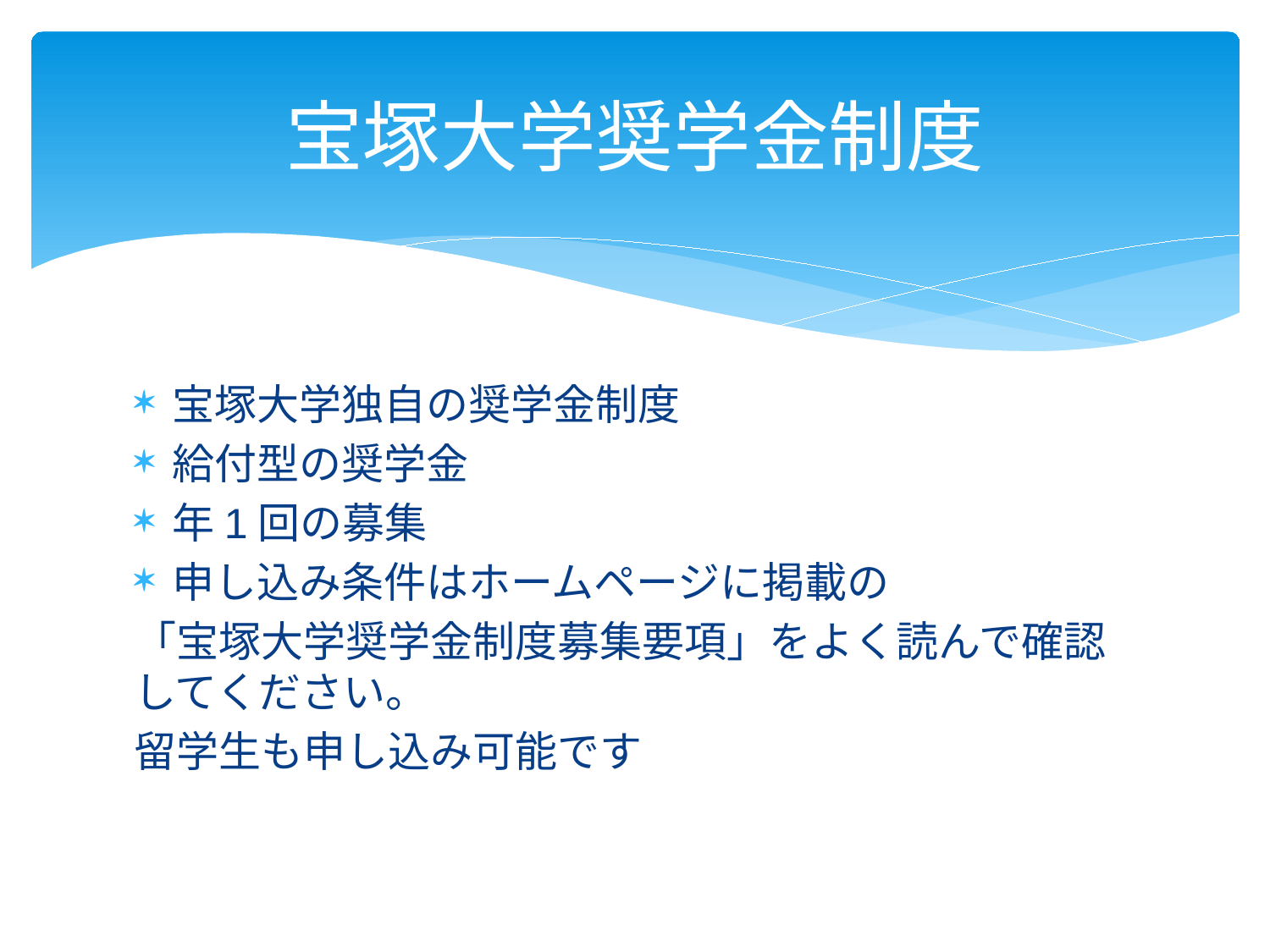

# 宝塚大学奨学金制度
宝塚大学独自の奨学金制度
給付型の奨学金
年1回の募集
申し込み条件はホームページに掲載の
「宝塚大学奨学金制度募集要項」をよく読んで確認してください。
留学生も申し込み可能です